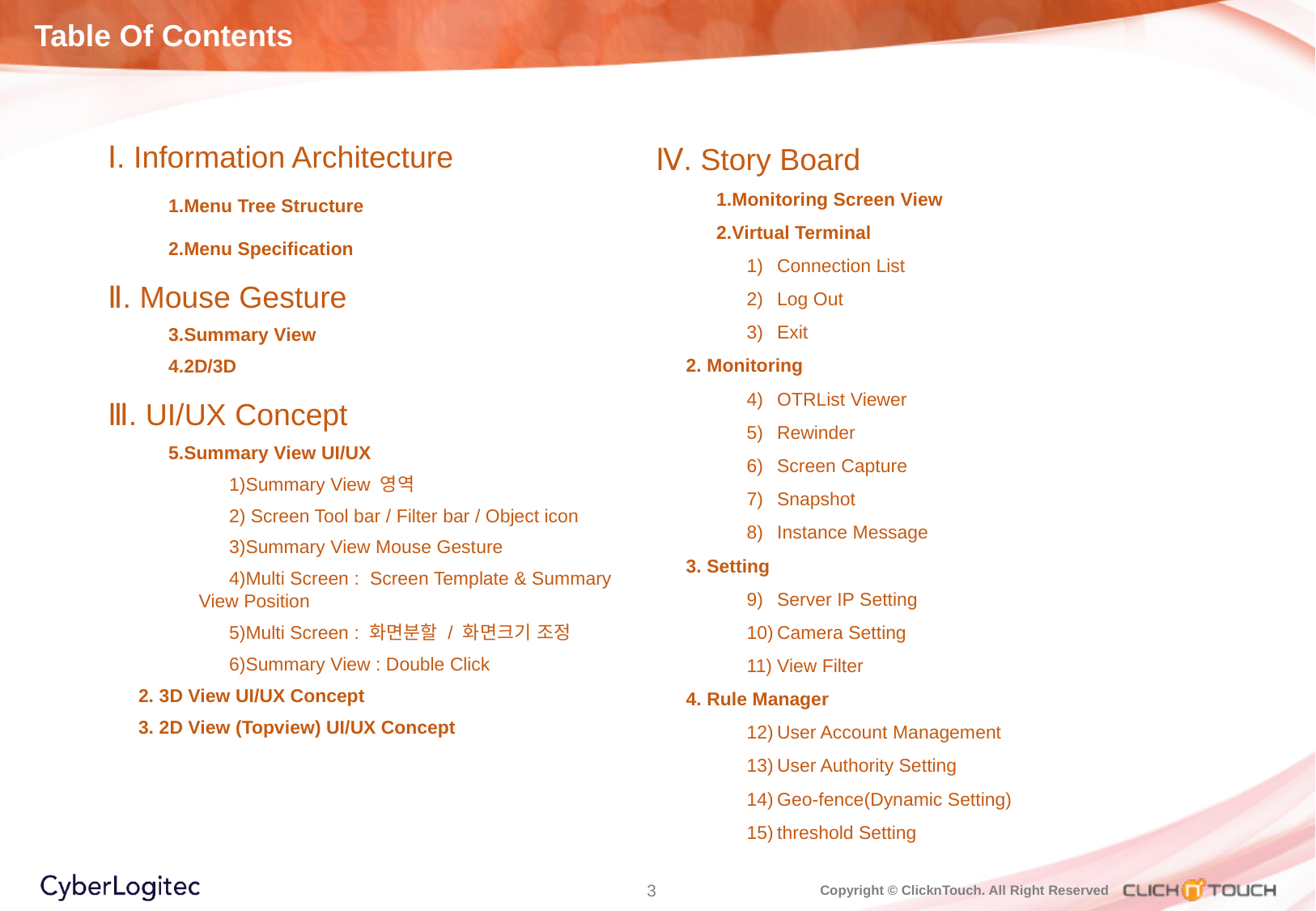

Table Of Contents
Ⅰ. Information Architecture
Menu Tree Structure
Menu Specification
Ⅱ. Mouse Gesture
Summary View
2D/3D
Ⅲ. UI/UX Concept
Summary View UI/UX
Summary View 영역
 Screen Tool bar / Filter bar / Object icon
Summary View Mouse Gesture
Multi Screen :  Screen Template & Summary View Position
Multi Screen : 화면분할 / 화면크기 조정
Summary View : Double Click
2. 3D View UI/UX Concept
3. 2D View (Topview) UI/UX Concept

Ⅳ. Story Board
Monitoring Screen View
Virtual Terminal
Connection List
Log Out
Exit
2. Monitoring
OTRList Viewer
Rewinder
Screen Capture
Snapshot
Instance Message
3. Setting
Server IP Setting
Camera Setting
View Filter
4. Rule Manager
User Account Management
User Authority Setting
Geo-fence(Dynamic Setting)
threshold Setting